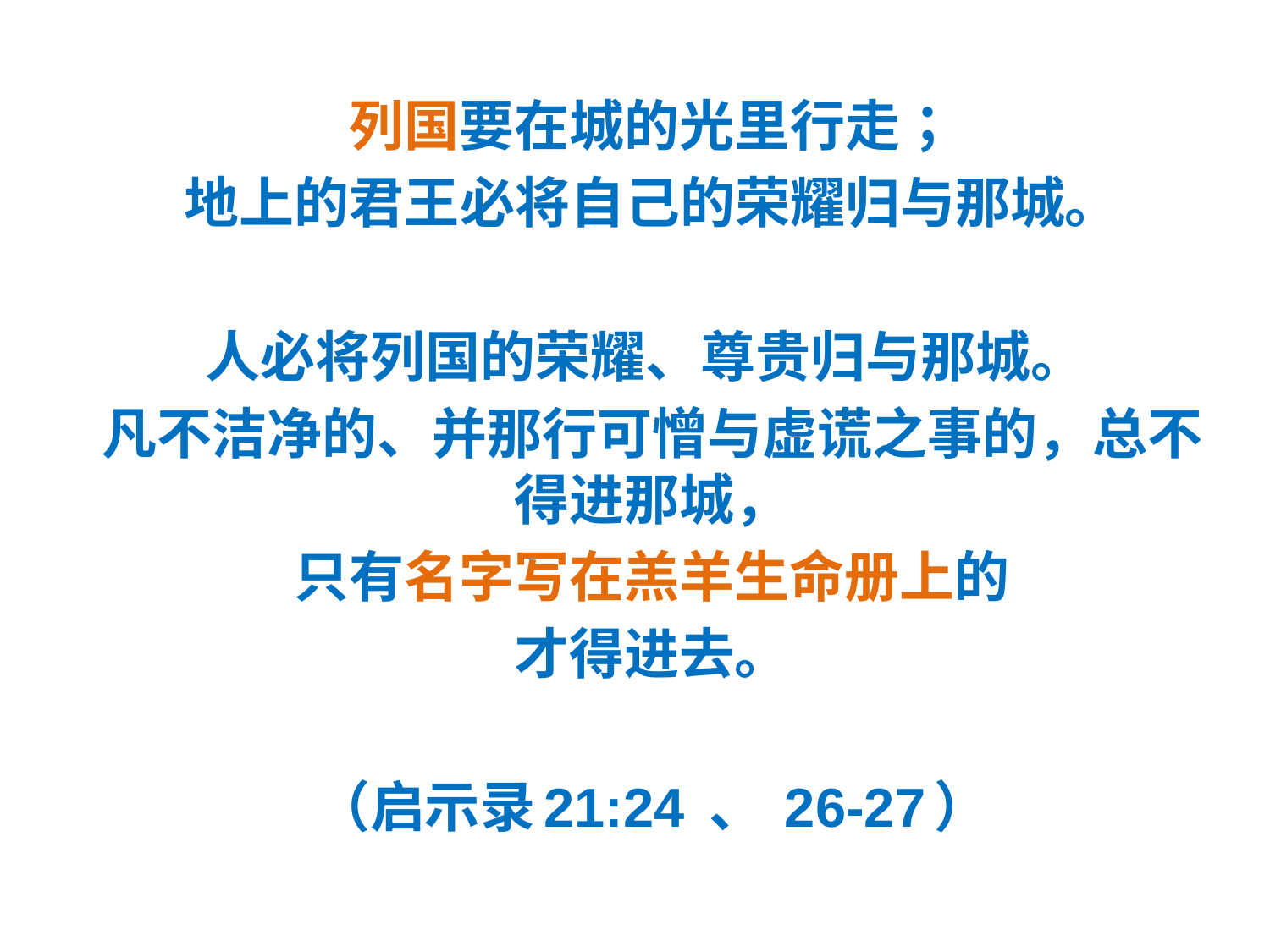

#
列国要在城的光里行走；
地上的君王必将自己的荣耀归与那城。

人必将列国的荣耀、尊贵归与那城。
凡不洁净的、并那行可憎与虚谎之事的，总不得进那城，
只有名字写在羔羊生命册上的
才得进去。

（启示录21:24 、 26-27）